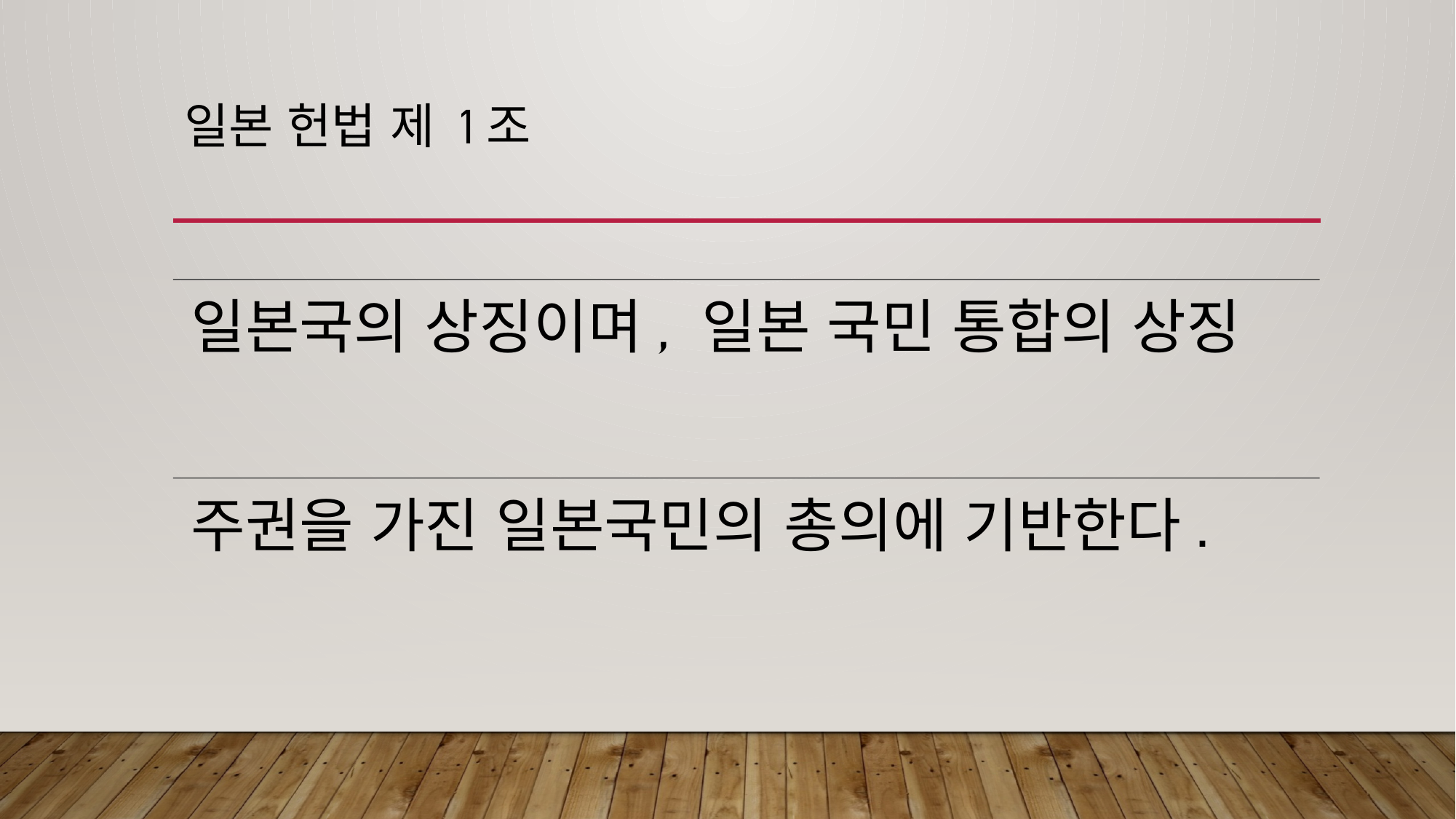

# 일본 헌법 제 1조
일본국의 상징이며, 일본 국민 통합의 상징
주권을 가진 일본국민의 총의에 기반한다.